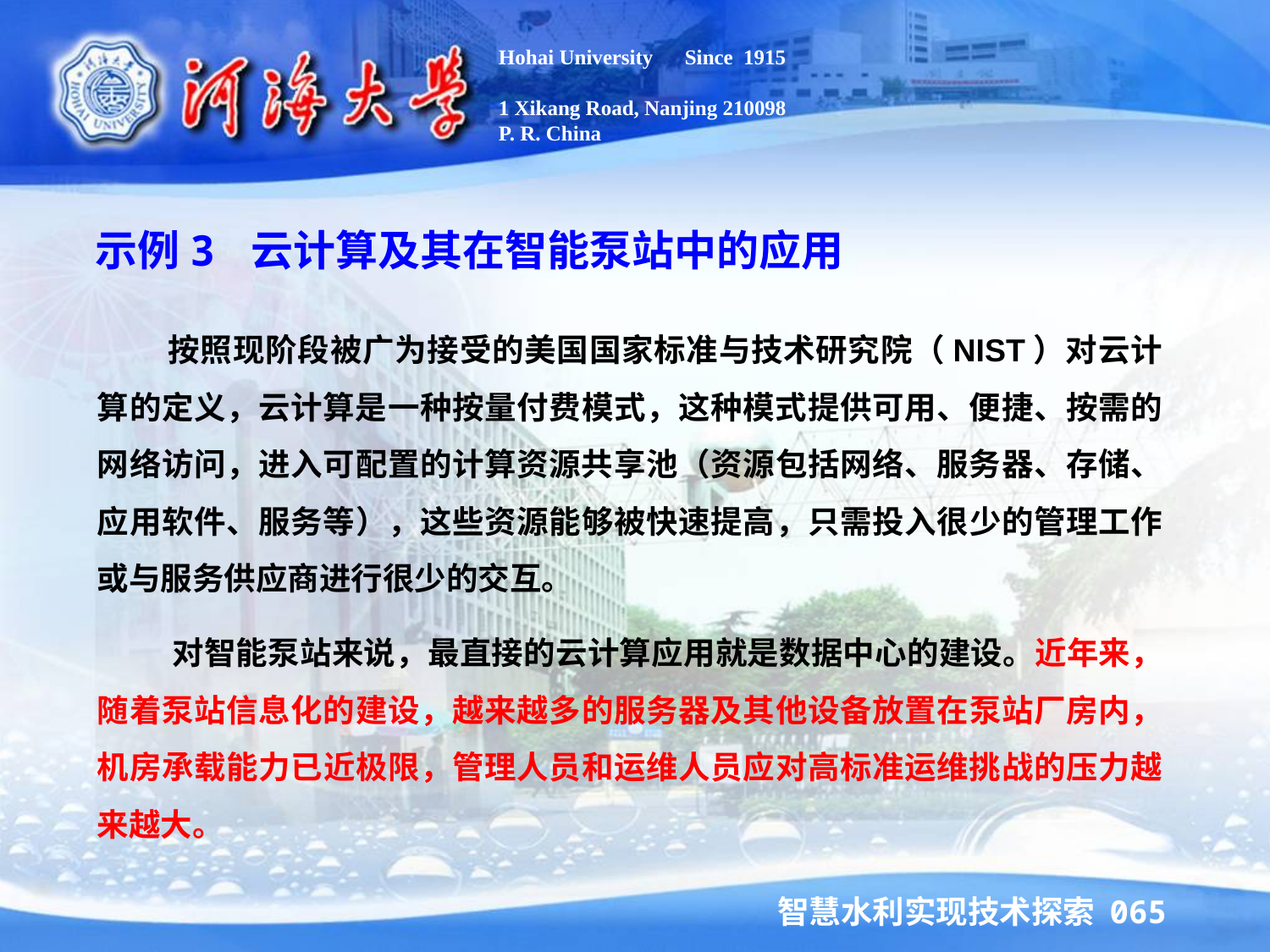

Hohai University      Since  1915
1 Xikang Road, Nanjing 210098
P. R. China
示例3 云计算及其在智能泵站中的应用
        按照现阶段被广为接受的美国国家标准与技术研究院（NIST）对云计算的定义，云计算是一种按量付费模式，这种模式提供可用、便捷、按需的网络访问，进入可配置的计算资源共享池（资源包括网络、服务器、存储、应用软件、服务等），这些资源能够被快速提高，只需投入很少的管理工作或与服务供应商进行很少的交互。
         对智能泵站来说，最直接的云计算应用就是数据中心的建设。近年来，随着泵站信息化的建设，越来越多的服务器及其他设备放置在泵站厂房内，机房承载能力已近极限，管理人员和运维人员应对高标准运维挑战的压力越来越大。
智慧水利实现技术探索 065